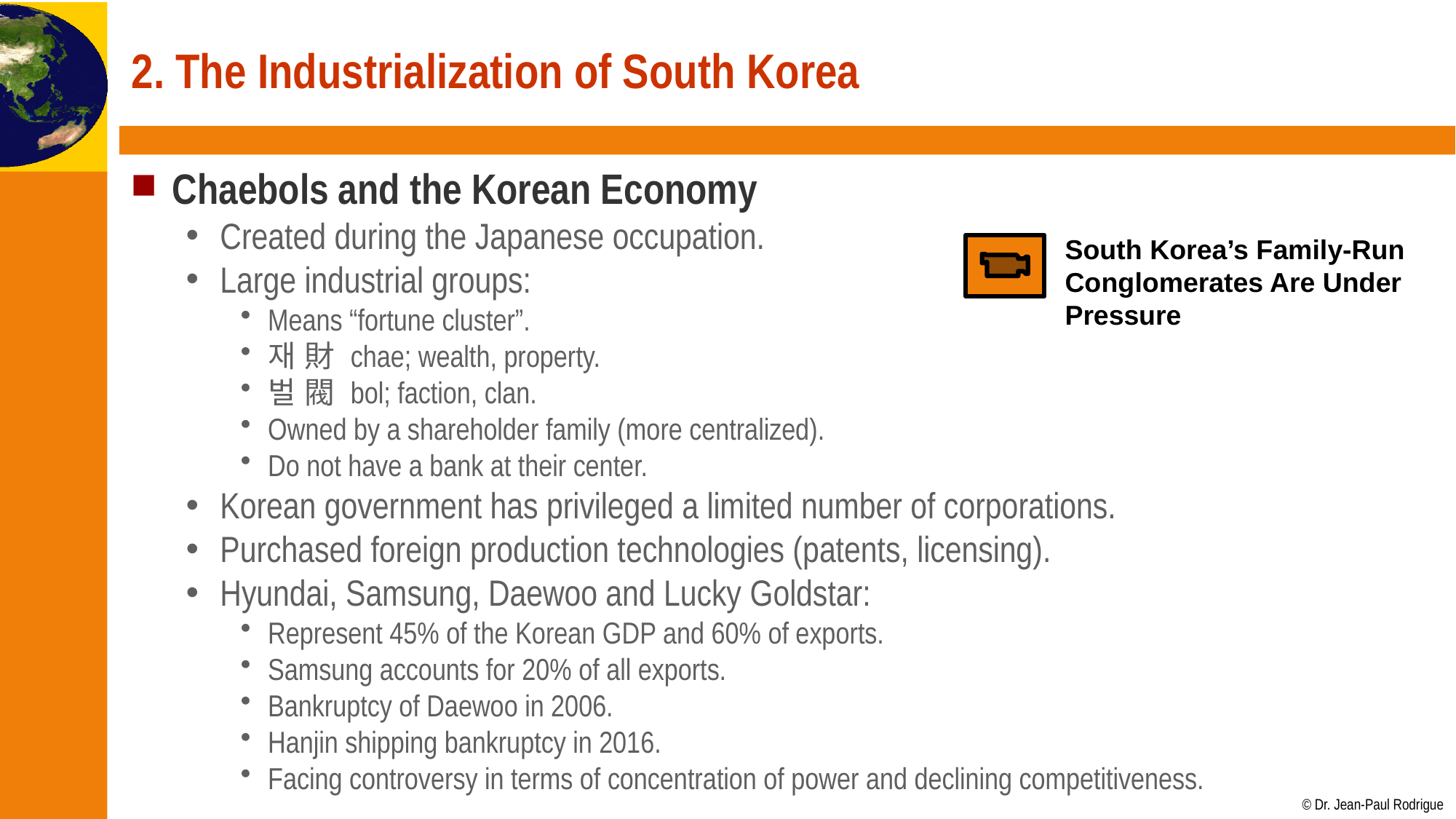

# 2. The Industrialization of South Korea
Chaebols and the Korean Economy
Created during the Japanese occupation.
Large industrial groups:
Means “fortune cluster”.
재 財 chae; wealth, property.
벌 閥 bol; faction, clan.
Owned by a shareholder family (more centralized).
Do not have a bank at their center.
Korean government has privileged a limited number of corporations.
Purchased foreign production technologies (patents, licensing).
Hyundai, Samsung, Daewoo and Lucky Goldstar:
Represent 45% of the Korean GDP and 60% of exports.
Samsung accounts for 20% of all exports.
Bankruptcy of Daewoo in 2006.
Hanjin shipping bankruptcy in 2016.
Facing controversy in terms of concentration of power and declining competitiveness.
South Korea’s Family-Run Conglomerates Are Under Pressure